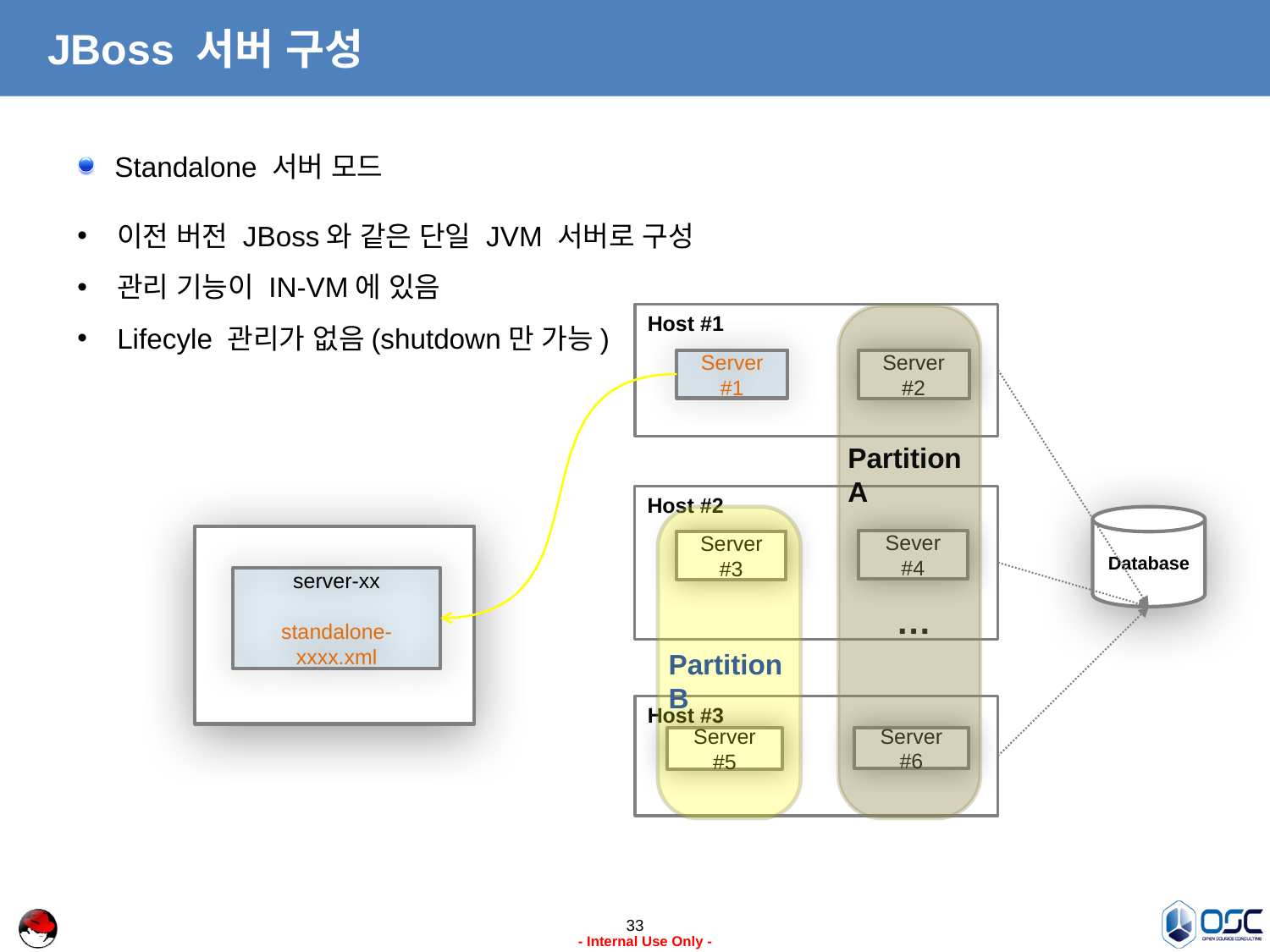

# JBoss 서버 구성
Standalone 서버 모드
이전 버전 JBoss와 같은 단일 JVM 서버로 구성
관리 기능이 IN-VM에 있음
Lifecyle 관리가 없음(shutdown만 가능)
Host #1

Server #1
Server #2
Partition A
Host #2

Database

Sever #4
Server #3
server-xx

standalone-xxxx.xml
…
Partition B
Host #3
Server #6
Server #5